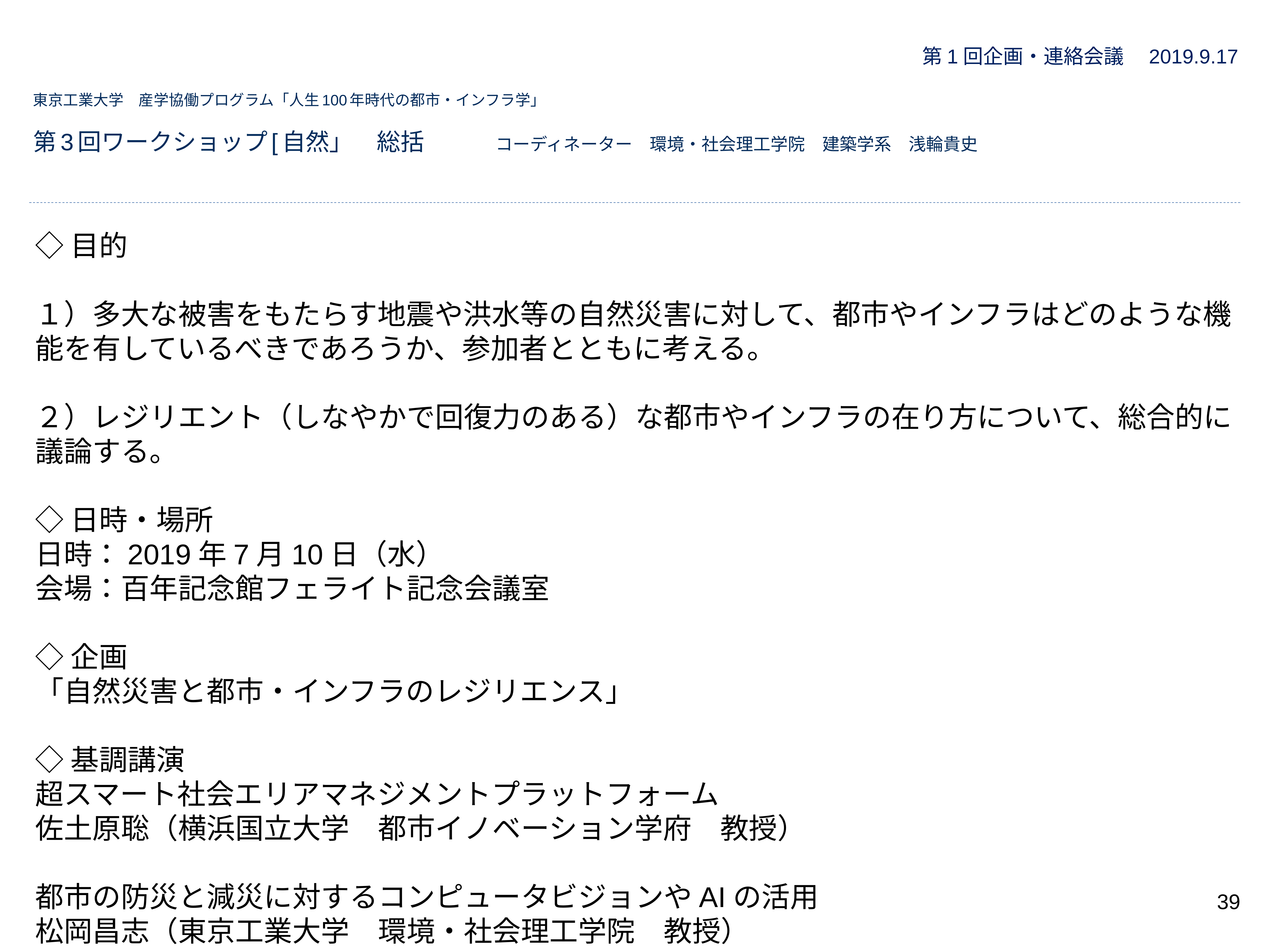

第1回企画・連絡会議　2019.9.17
# 東京工業大学　産学協働プログラム「人生100年時代の都市・インフラ学」 第3回ワークショップ[自然」　総括　　　コーディネーター　環境・社会理工学院　建築学系　浅輪貴史
◇目的

１）多大な被害をもたらす地震や洪水等の自然災害に対して、都市やインフラはどのような機能を有しているべきであろうか、参加者とともに考える。

２）レジリエント（しなやかで回復力のある）な都市やインフラの在り方について、総合的に議論する。

◇日時・場所
日時：2019年7月10日（水）
会場：百年記念館フェライト記念会議室

◇企画
「自然災害と都市・インフラのレジリエンス」

◇基調講演
超スマート社会エリアマネジメントプラットフォーム
佐土原聡（横浜国立大学　都市イノベーション学府　教授）

都市の防災と減災に対するコンピュータビジョンやAIの活用
松岡昌志（東京工業大学　環境・社会理工学院　教授）
39